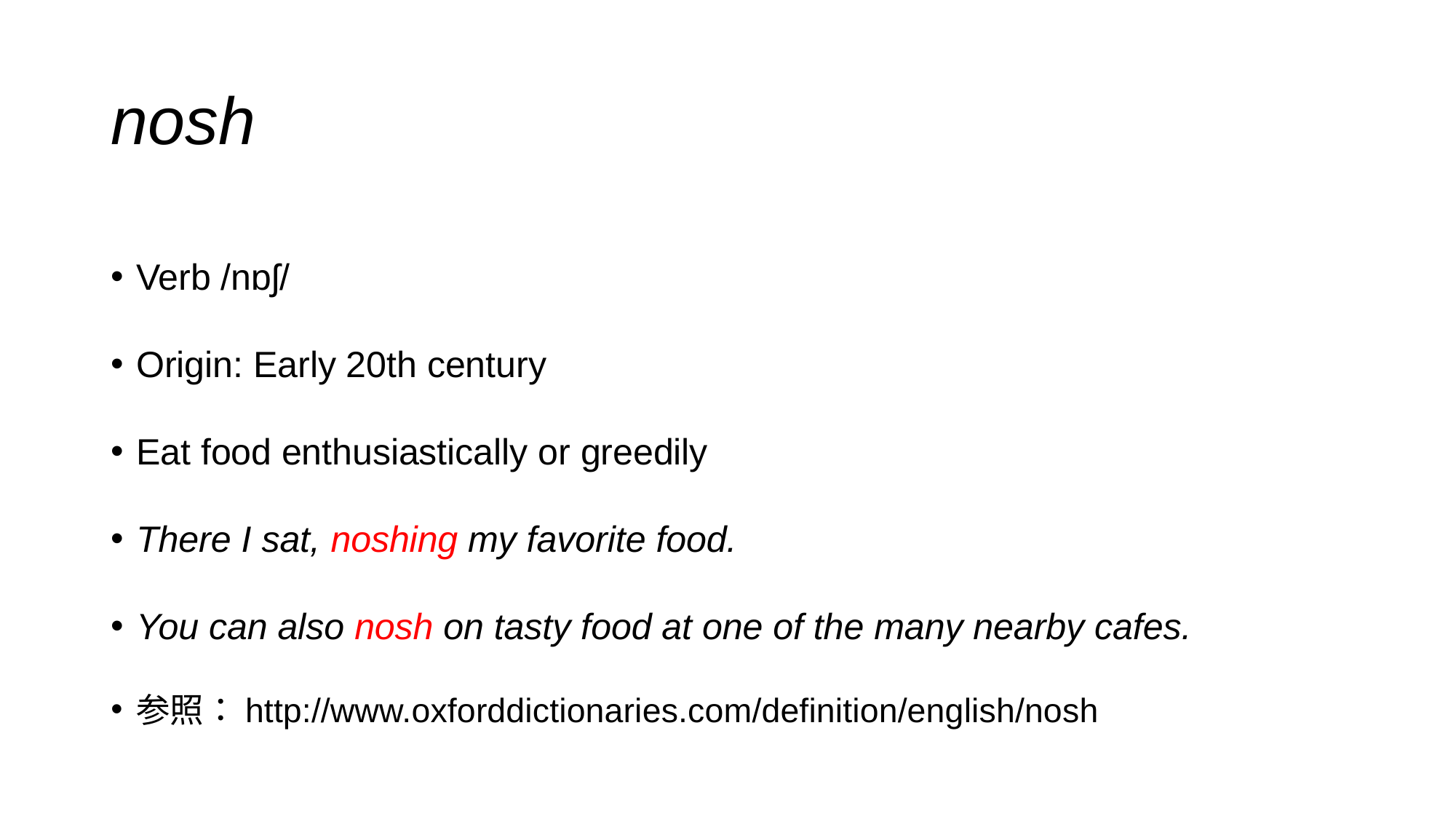

# nosh
Verb /nɒʃ/
Origin: Early 20th century
Eat food enthusiastically or greedily
There I sat, noshing my favorite food.
You can also nosh on tasty food at one of the many nearby cafes.
参照：http://www.oxforddictionaries.com/definition/english/nosh